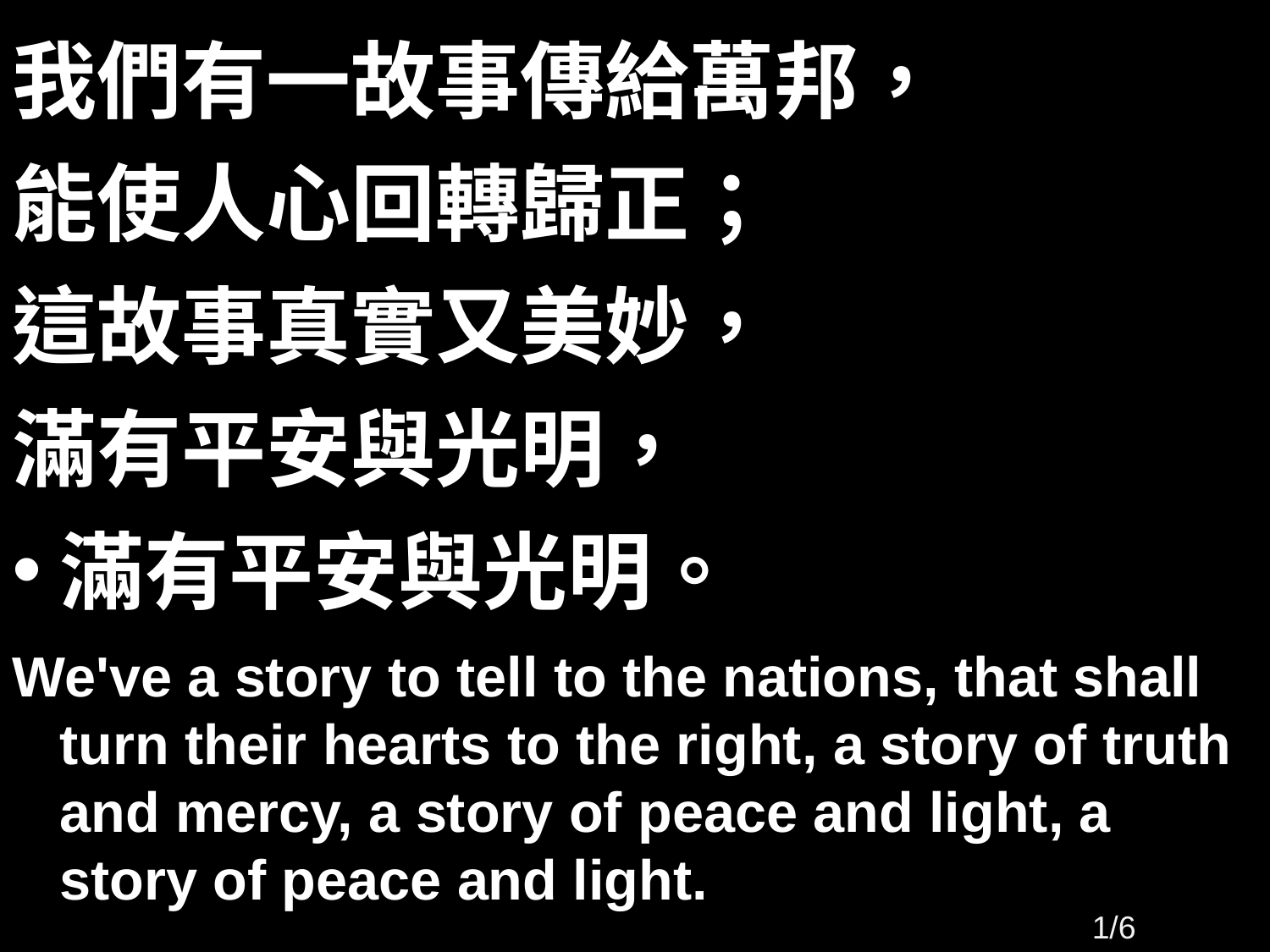

# 我們有一故事傳給萬邦，
能使人心回轉歸正；
這故事真實又美妙，
滿有平安與光明，
滿有平安與光明。
We've a story to tell to the nations, that shall turn their hearts to the right, a story of truth and mercy, a story of peace and light, a story of peace and light.
1/66